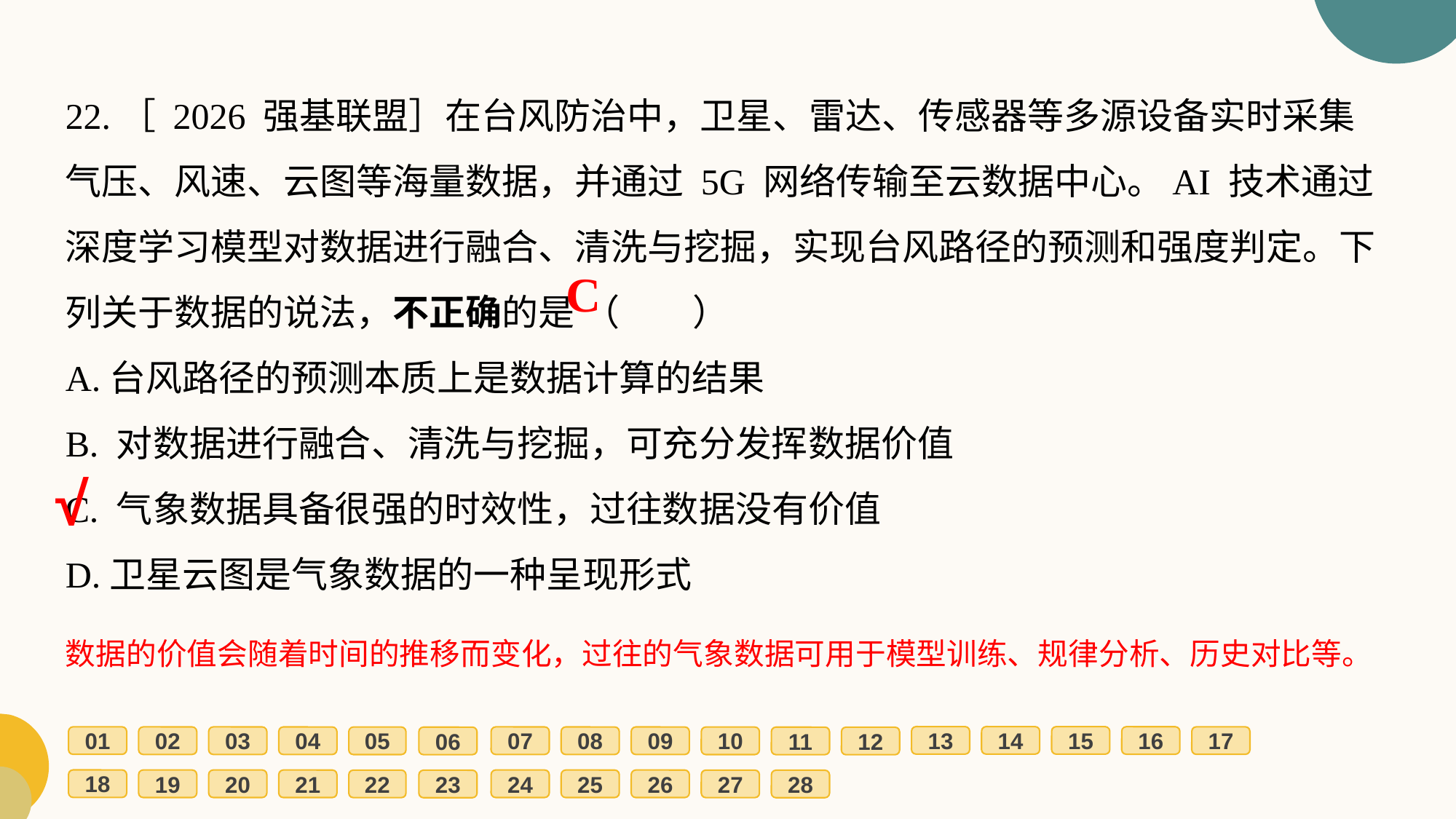

22.［ 2026 强基联盟］在台风防治中，卫星、雷达、传感器等多源设备实时采集气压、风速、云图等海量数据，并通过 5G 网络传输至云数据中心。AI 技术通过深度学习模型对数据进行融合、清洗与挖掘，实现台风路径的预测和强度判定。下列关于数据的说法，不正确的是 （　　）
A.台风路径的预测本质上是数据计算的结果
B. 对数据进行融合、清洗与挖掘，可充分发挥数据价值
C. 气象数据具备很强的时效性，过往数据没有价值
D.卫星云图是气象数据的一种呈现形式
C
√
数据的价值会随着时间的推移而变化，过往的气象数据可用于模型训练、规律分析、历史对比等。